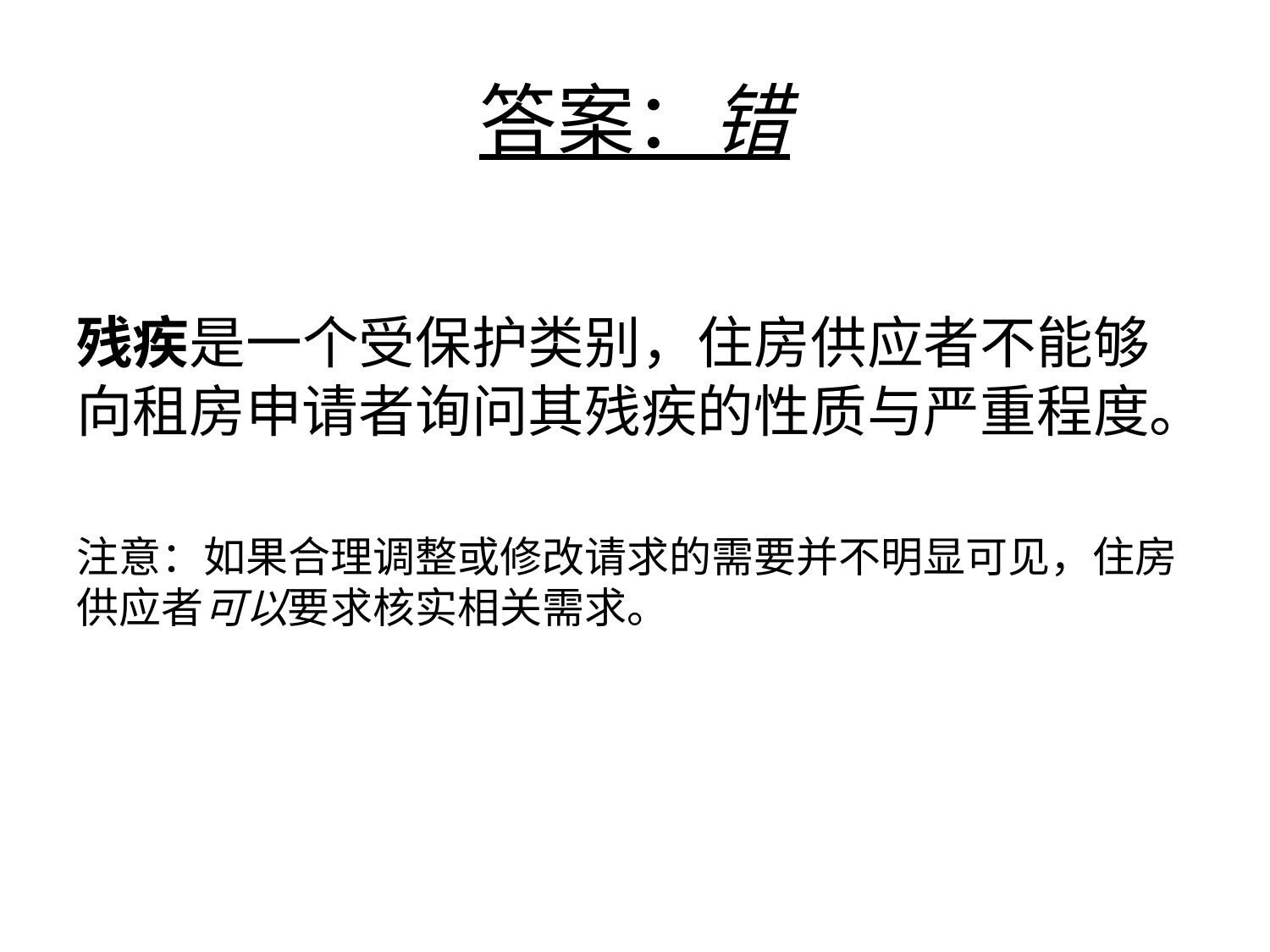

# 答案：错

残疾是一个受保护类别，住房供应者不能够向租房申请者询问其残疾的性质与严重程度。

注意：如果合理调整或修改请求的需要并不明显可见，住房供应者可以要求核实相关需求。